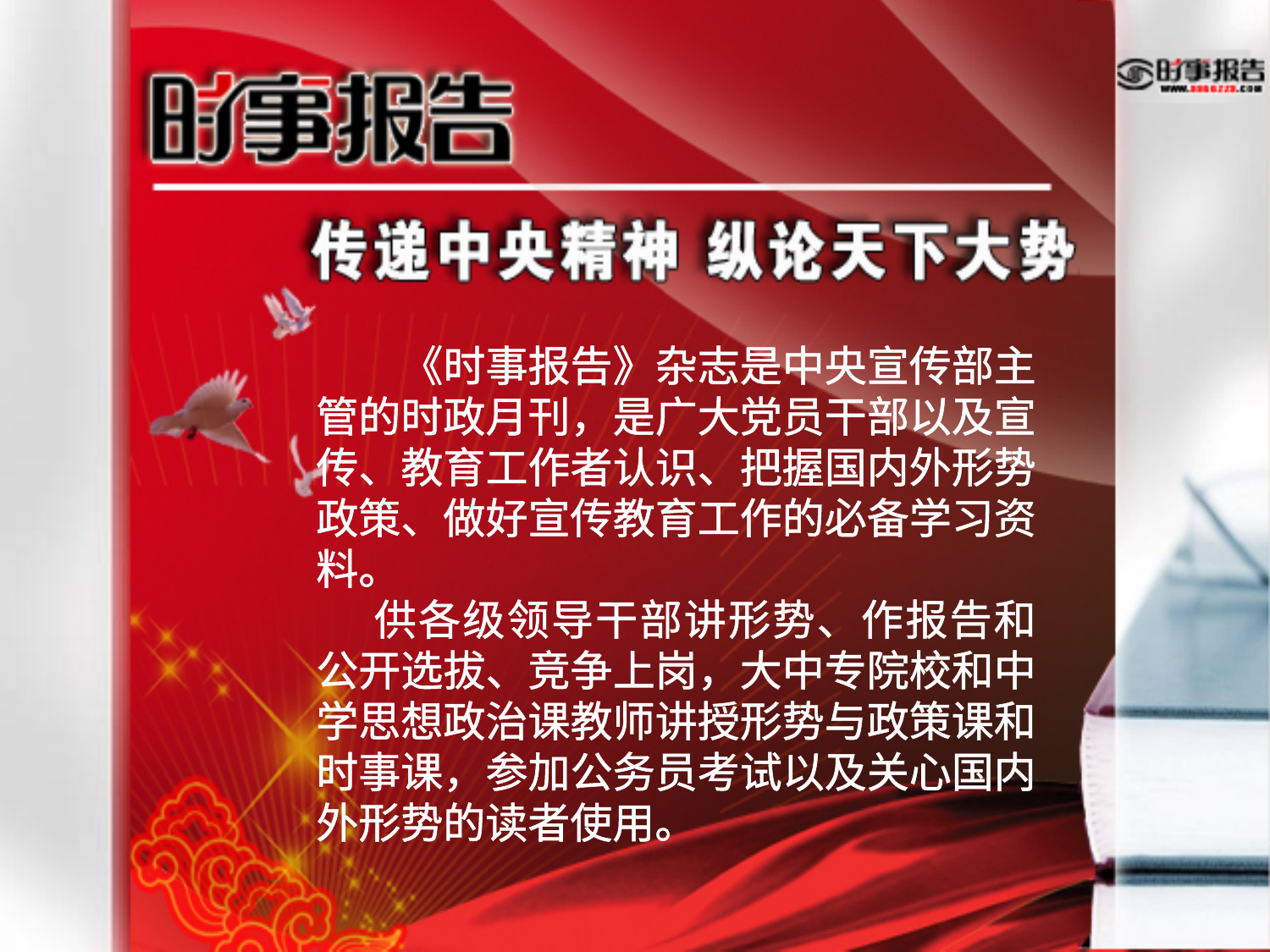

《时事报告》杂志是中央宣传部主管的时政月刊，是广大党员干部以及宣传、教育工作者认识、把握国内外形势政策、做好宣传教育工作的必备学习资料。
    供各级领导干部讲形势、作报告和公开选拔、竞争上岗，大中专院校和中学思想政治课教师讲授形势与政策课和时事课，参加公务员考试以及关心国内外形势的读者使用。